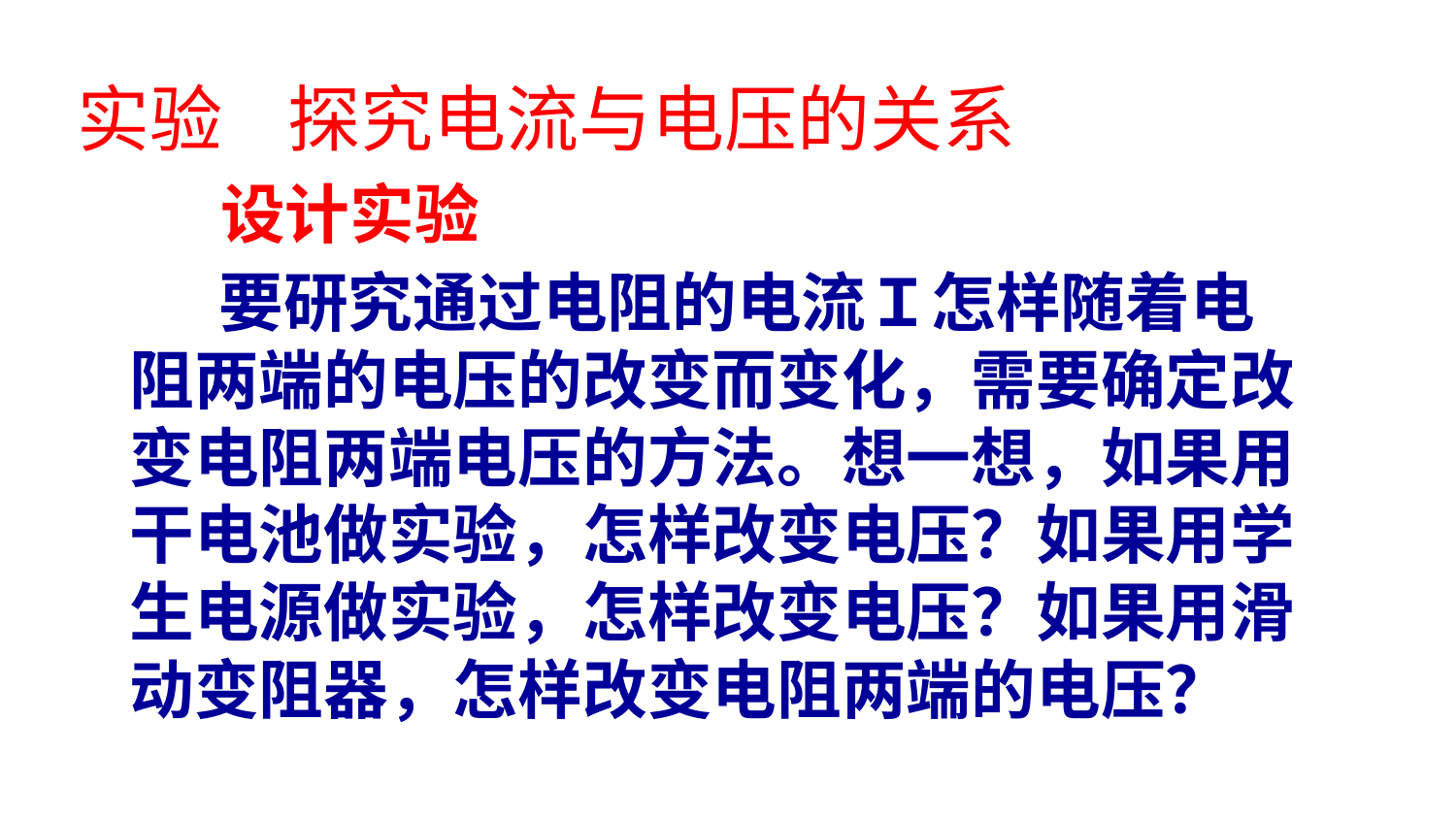

实验    探究电流与电压的关系
     设计实验
     要研究通过电阻的电流Ｉ怎样随着电阻两端的电压的改变而变化，需要确定改变电阻两端电压的方法。想一想，如果用干电池做实验，怎样改变电压？如果用学生电源做实验，怎样改变电压？如果用滑动变阻器，怎样改变电阻两端的电压？